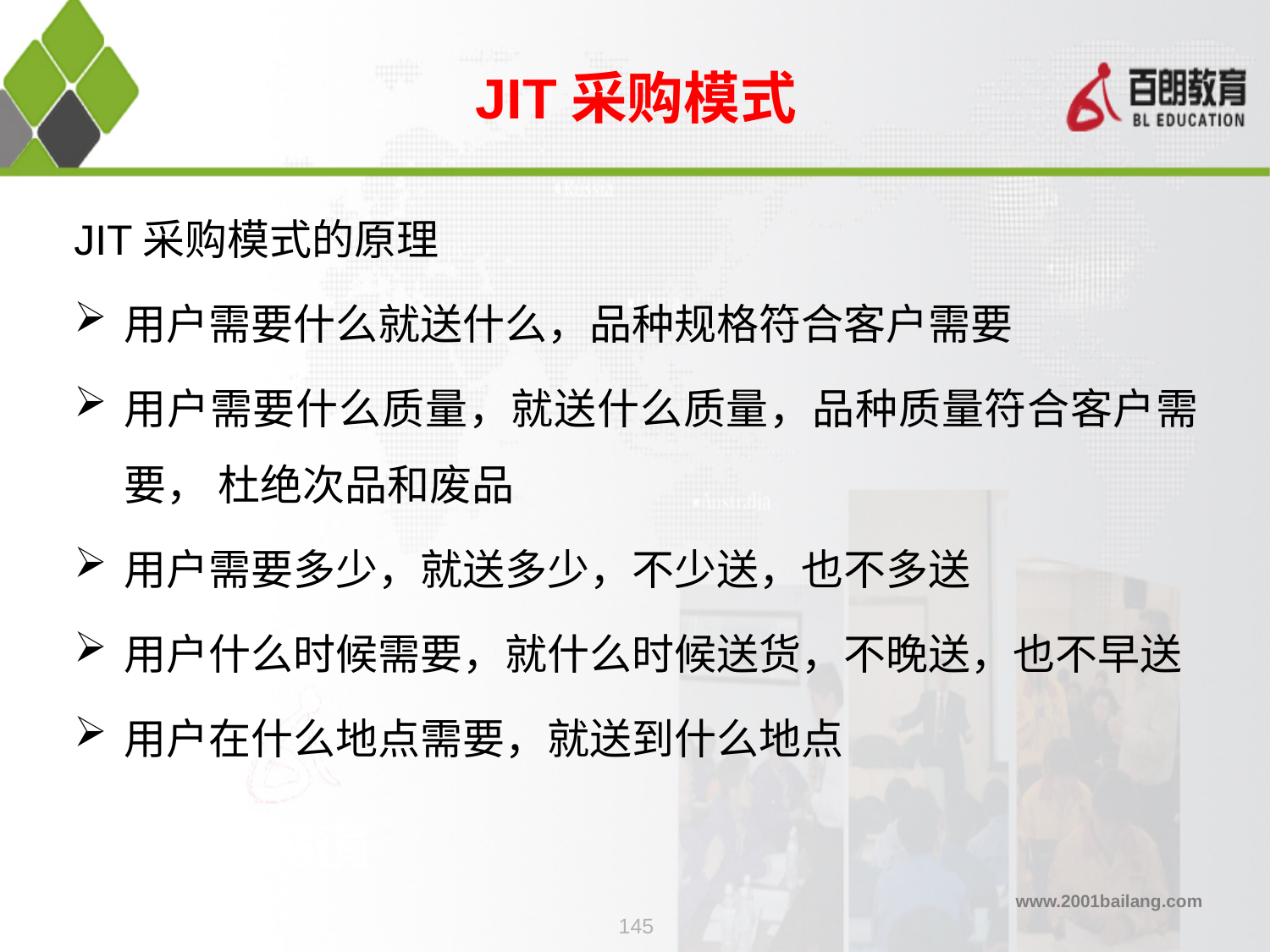

JIT采购模式
JIT采购模式的原理
用户需要什么就送什么，品种规格符合客户需要
用户需要什么质量，就送什么质量，品种质量符合客户需要， 杜绝次品和废品
用户需要多少，就送多少，不少送，也不多送
用户什么时候需要，就什么时候送货，不晚送，也不早送
用户在什么地点需要，就送到什么地点
145